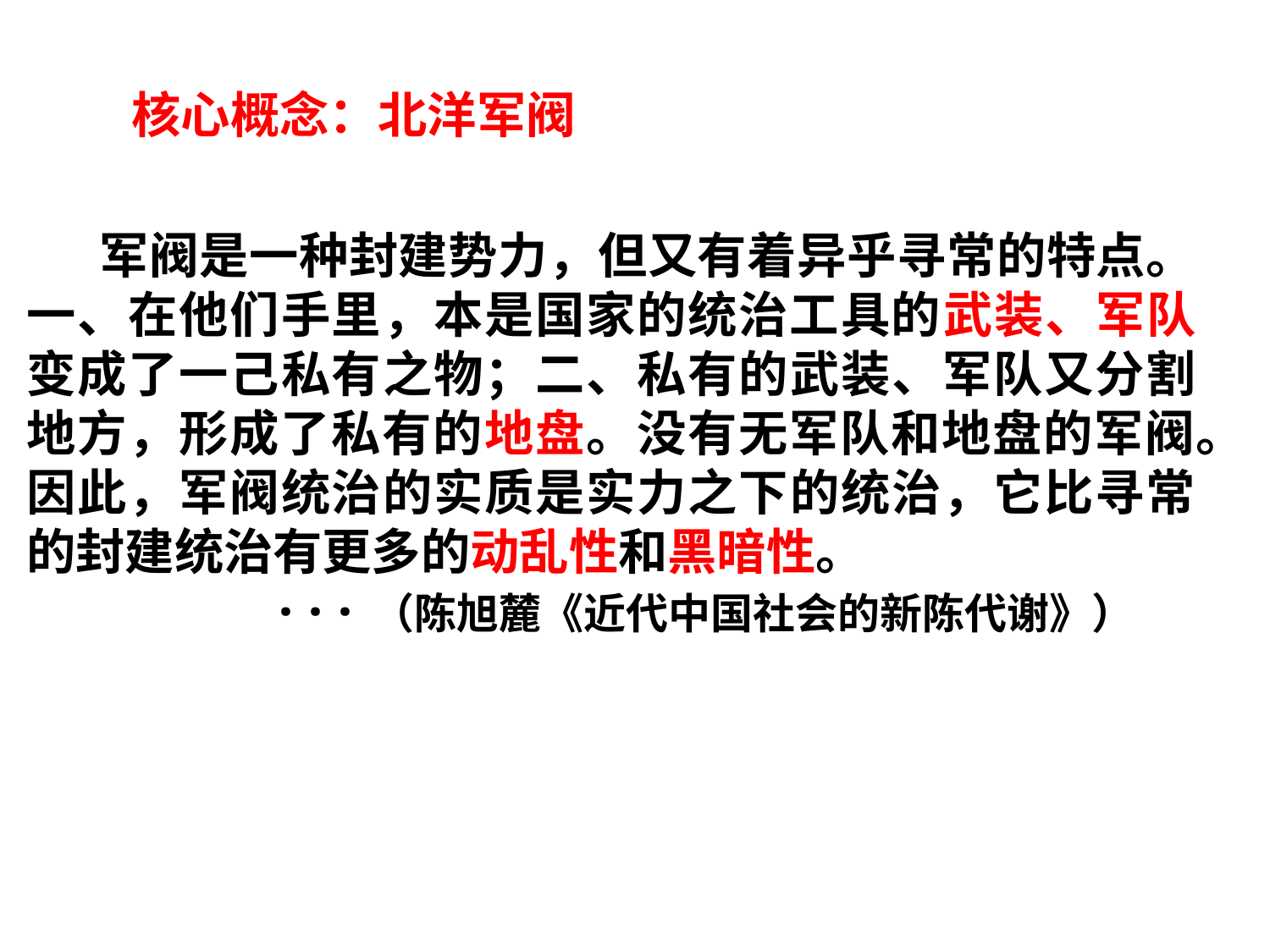

核心概念：北洋军阀
  军阀是一种封建势力，但又有着异乎寻常的特点。一、在他们手里，本是国家的统治工具的武装、军队变成了一己私有之物；二、私有的武装、军队又分割地方，形成了私有的地盘。没有无军队和地盘的军阀。因此，军阀统治的实质是实力之下的统治，它比寻常的封建统治有更多的动乱性和黑暗性。
       ···（陈旭麓《近代中国社会的新陈代谢》）